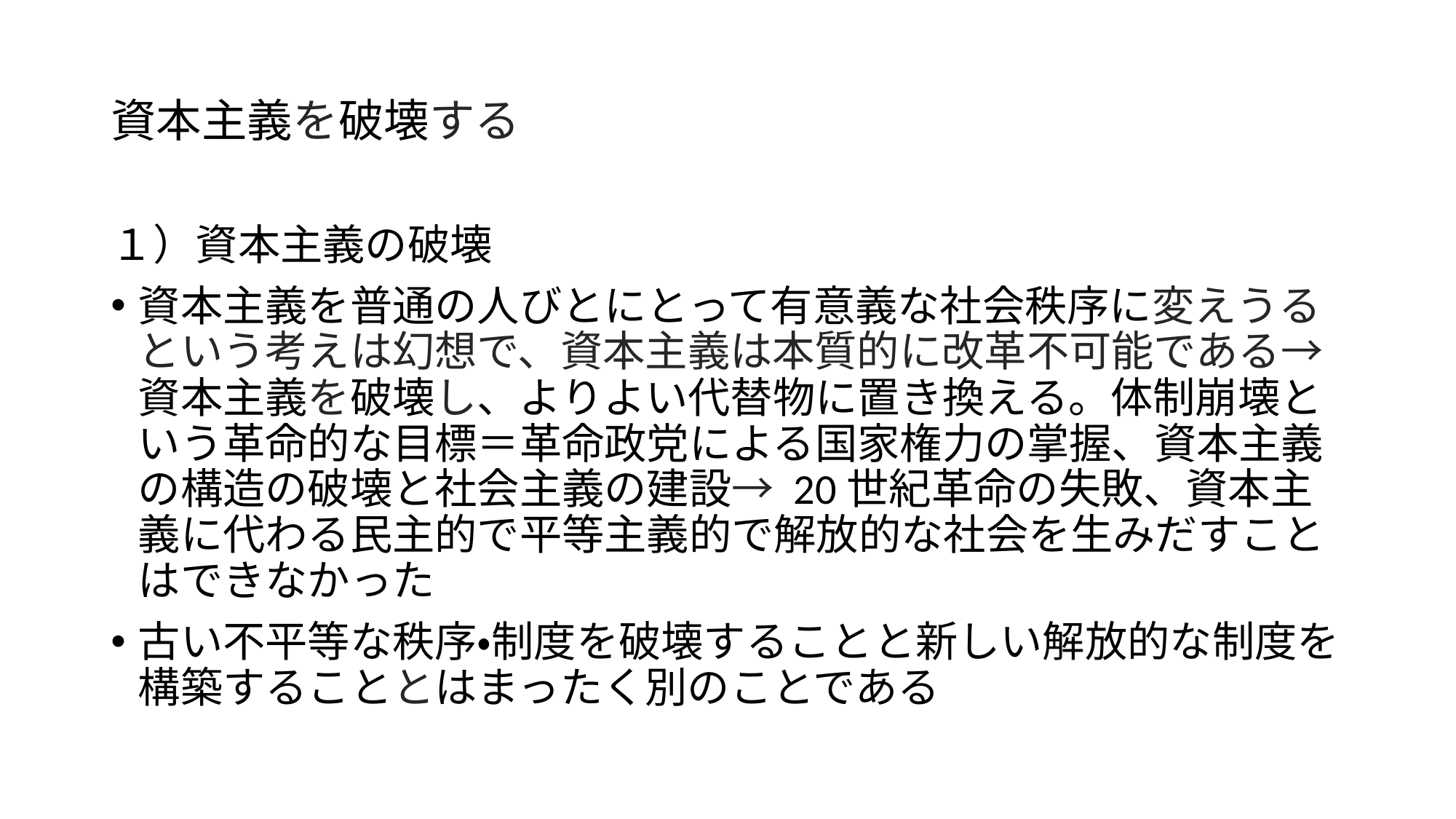

# 資本主義を破壊する
１）資本主義の破壊
資本主義を普通の人びとにとって有意義な社会秩序に変えうるという考えは幻想で、資本主義は本質的に改革不可能である→資本主義を破壊し、よりよい代替物に置き換える。体制崩壊という革命的な目標＝革命政党による国家権力の掌握、資本主義の構造の破壊と社会主義の建設→ 20世紀革命の失敗、資本主義に代わる民主的で平等主義的で解放的な社会を生みだすことはできなかった
古い不平等な秩序・制度を破壊することと新しい解放的な制度を構築することとはまったく別のことである